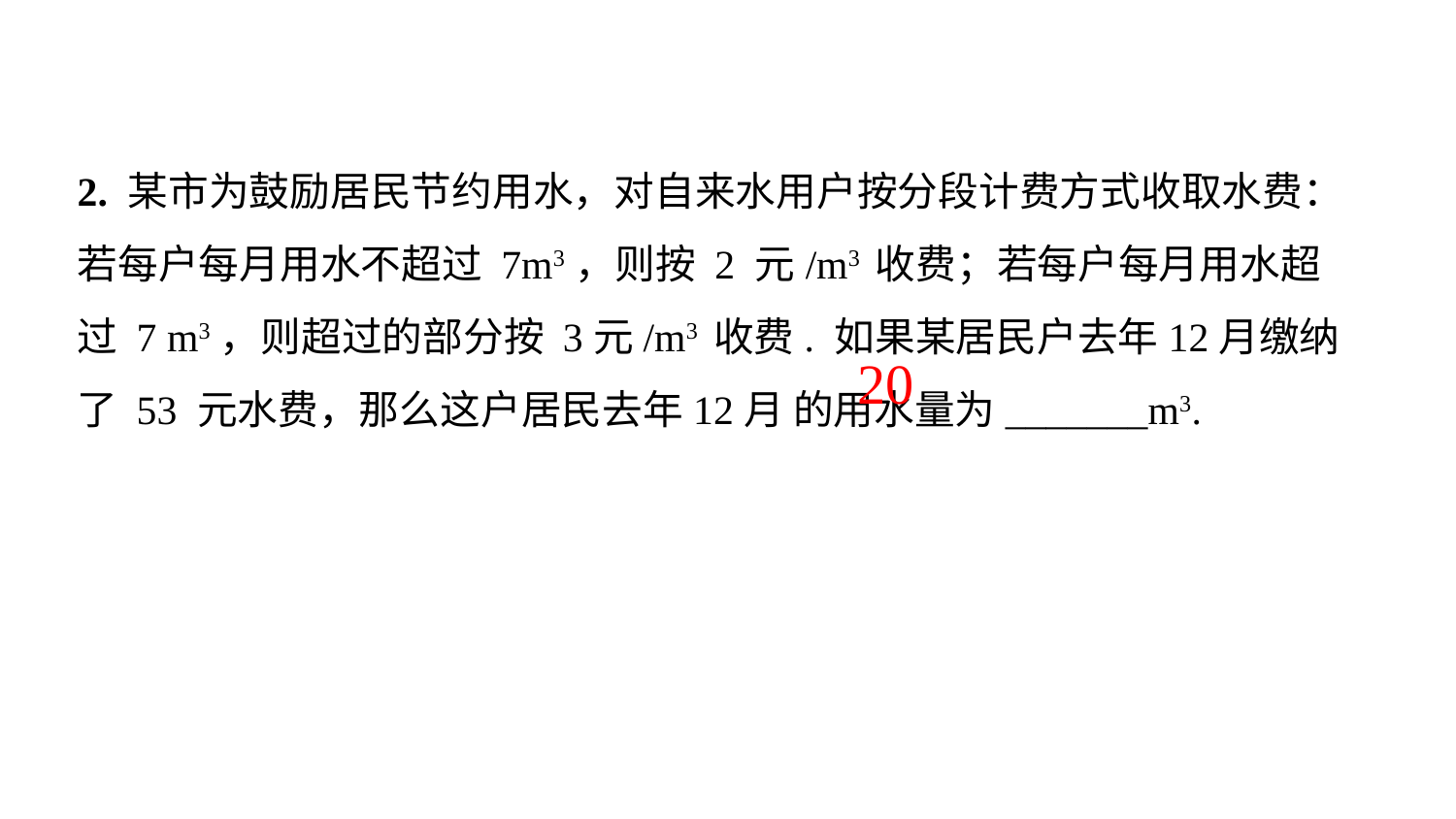

2. 某市为鼓励居民节约用水，对自来水用户按分段计费方式收取水费：若每户每月用水不超过 7m3，则按 2 元/m3 收费；若每户每月用水超过 7 m3，则超过的部分按 3元/m3 收费. 如果某居民户去年12月缴纳了 53 元水费，那么这户居民去年12月 的用水量为_______m3.
20